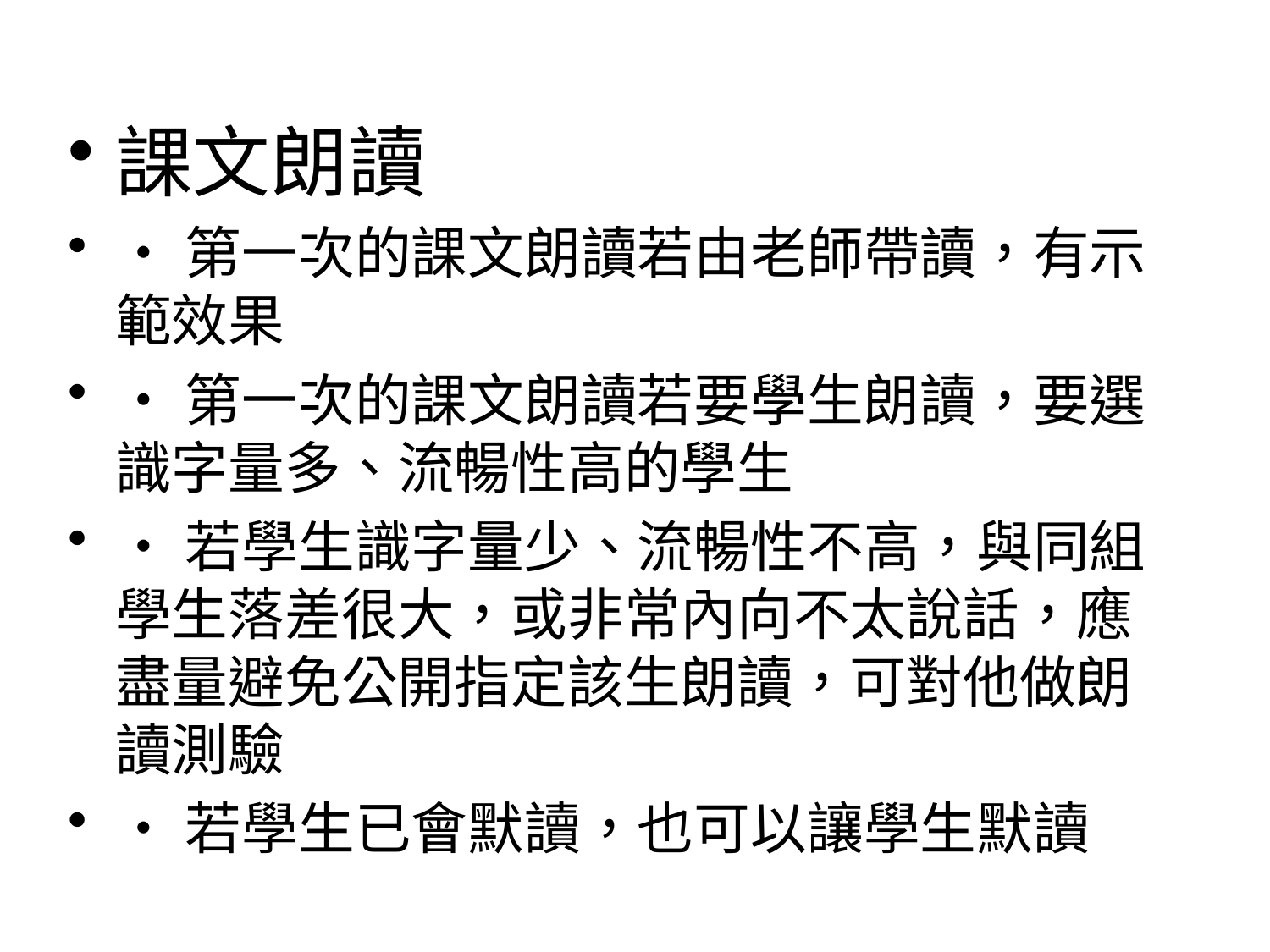

課文朗讀
•第一次的課文朗讀若由老師帶讀，有示範效果
•第一次的課文朗讀若要學生朗讀，要選識字量多、流暢性高的學生
•若學生識字量少、流暢性不高，與同組學生落差很大，或非常內向不太說話，應盡量避免公開指定該生朗讀，可對他做朗讀測驗
•若學生已會默讀，也可以讓學生默讀